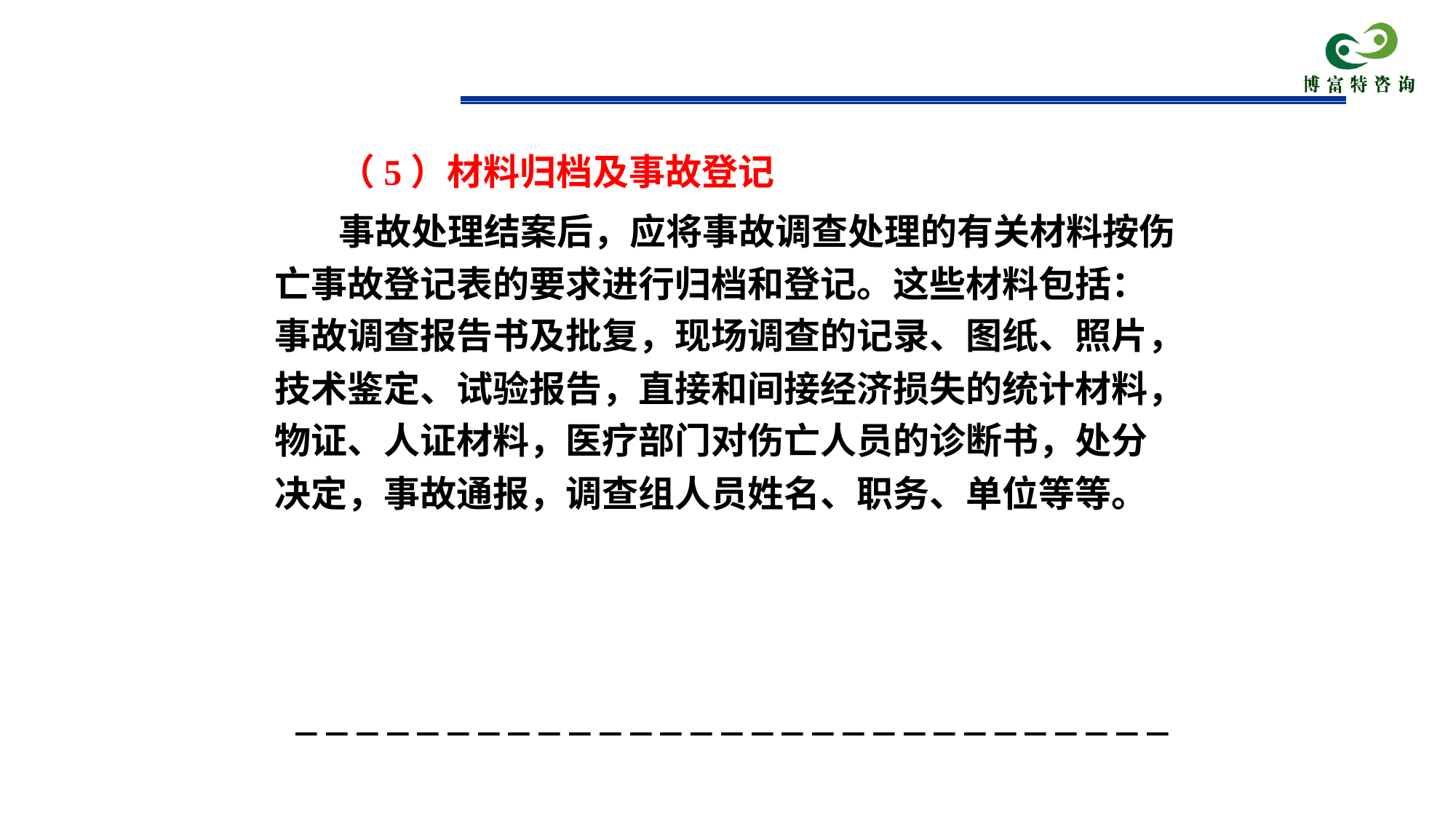

# （5）材料归档及事故登记
事故处理结案后，应将事故调查处理的有关材料按伤亡事故登记表的要求进行归档和登记。这些材料包括：事故调查报告书及批复，现场调查的记录、图纸、照片，技术鉴定、试验报告，直接和间接经济损失的统计材料，物证、人证材料，医疗部门对伤亡人员的诊断书，处分决定，事故通报，调查组人员姓名、职务、单位等等。
－－－－－－－－－－－－－－－－－－－－－－－－－－－－－